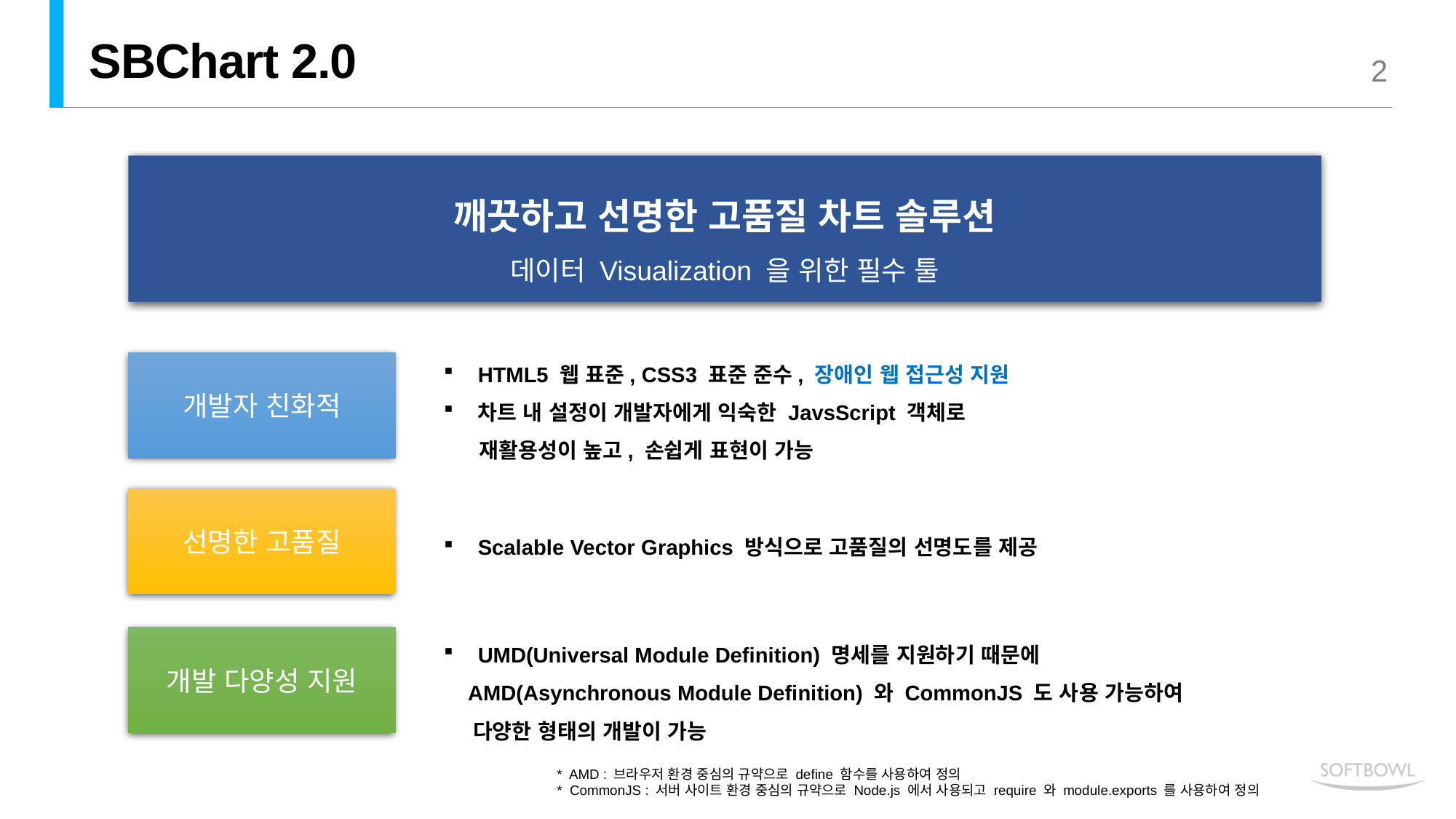

SBChart 2.0
깨끗하고 선명한 고품질 차트 솔루션
데이터 Visualization 을 위한 필수 툴
HTML5 웹 표준, CSS3 표준 준수, 장애인 웹 접근성 지원
차트 내 설정이 개발자에게 익숙한 JavsScript 객체로
     재활용성이 높고, 손쉽게 표현이 가능
개발자 친화적
선명한 고품질
Scalable Vector Graphics 방식으로 고품질의 선명도를 제공
UMD(Universal Module Definition) 명세를 지원하기 때문에
    AMD(Asynchronous Module Definition) 와 CommonJS 도 사용 가능하여
    다양한 형태의 개발이 가능
개발 다양성 지원
*  AMD : 브라우저 환경 중심의 규약으로 define 함수를 사용하여 정의
*  CommonJS : 서버 사이트 환경 중심의 규약으로 Node.js 에서 사용되고 require 와 module.exports 를 사용하여 정의